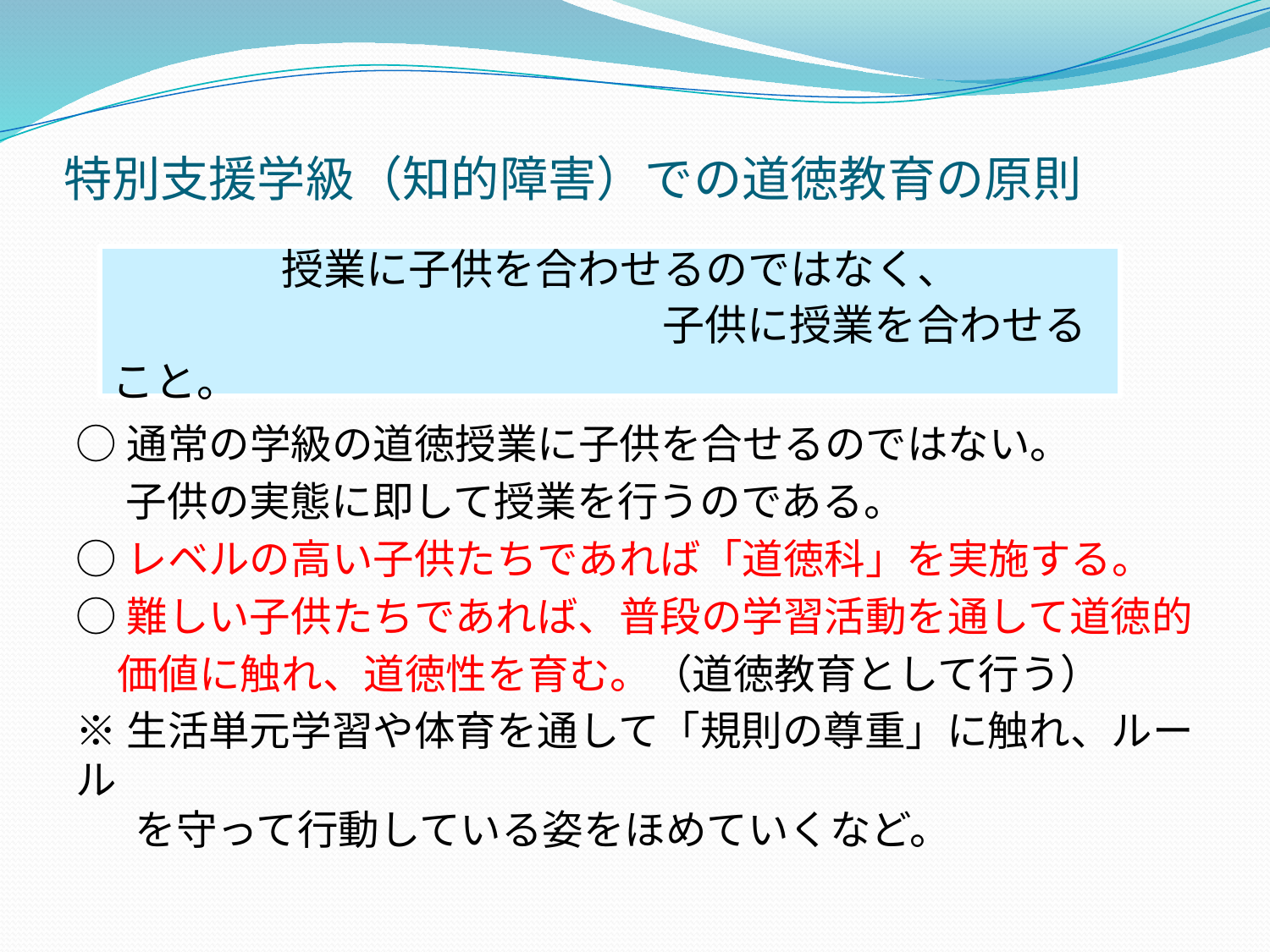

# 特別支援学級（知的障害）での道徳教育の原則

○通常の学級の道徳授業に子供を合せるのではない。
　 子供の実態に即して授業を行うのである。
○レベルの高い子供たちであれば「道徳科」を実施する。
○難しい子供たちであれば、普段の学習活動を通して道徳的
　価値に触れ、道徳性を育む。（道徳教育として行う）
※生活単元学習や体育を通して「規則の尊重」に触れ、ルール
　  を守って行動している姿をほめていくなど。
　　　　授業に子供を合わせるのではなく、
　　　　　　　　　　　　　子供に授業を合わせること。